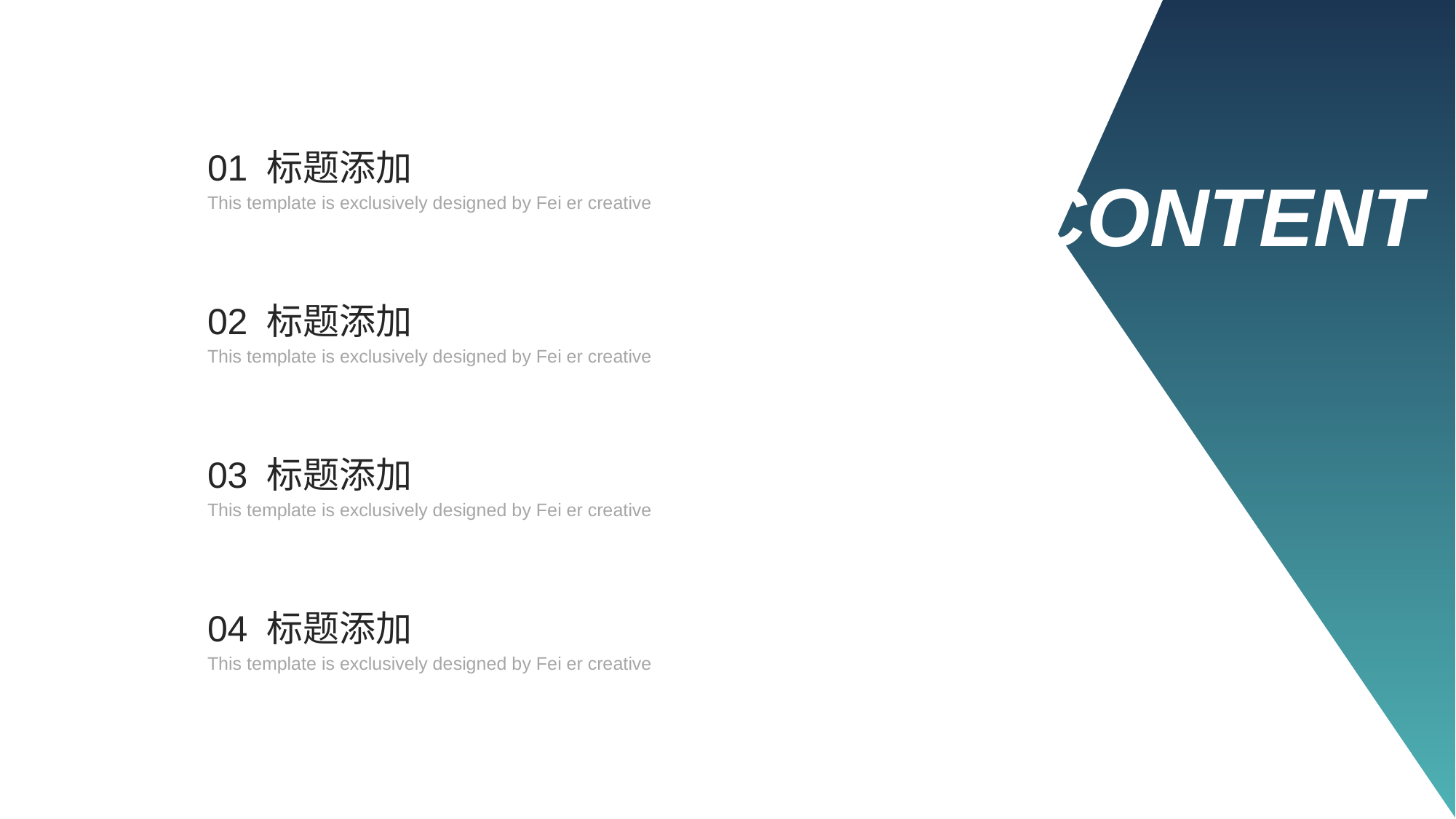

01 标题添加
This template is exclusively designed by Fei er creative
02 标题添加
This template is exclusively designed by Fei er creative
03 标题添加
This template is exclusively designed by Fei er creative
04 标题添加
This template is exclusively designed by Fei er creative